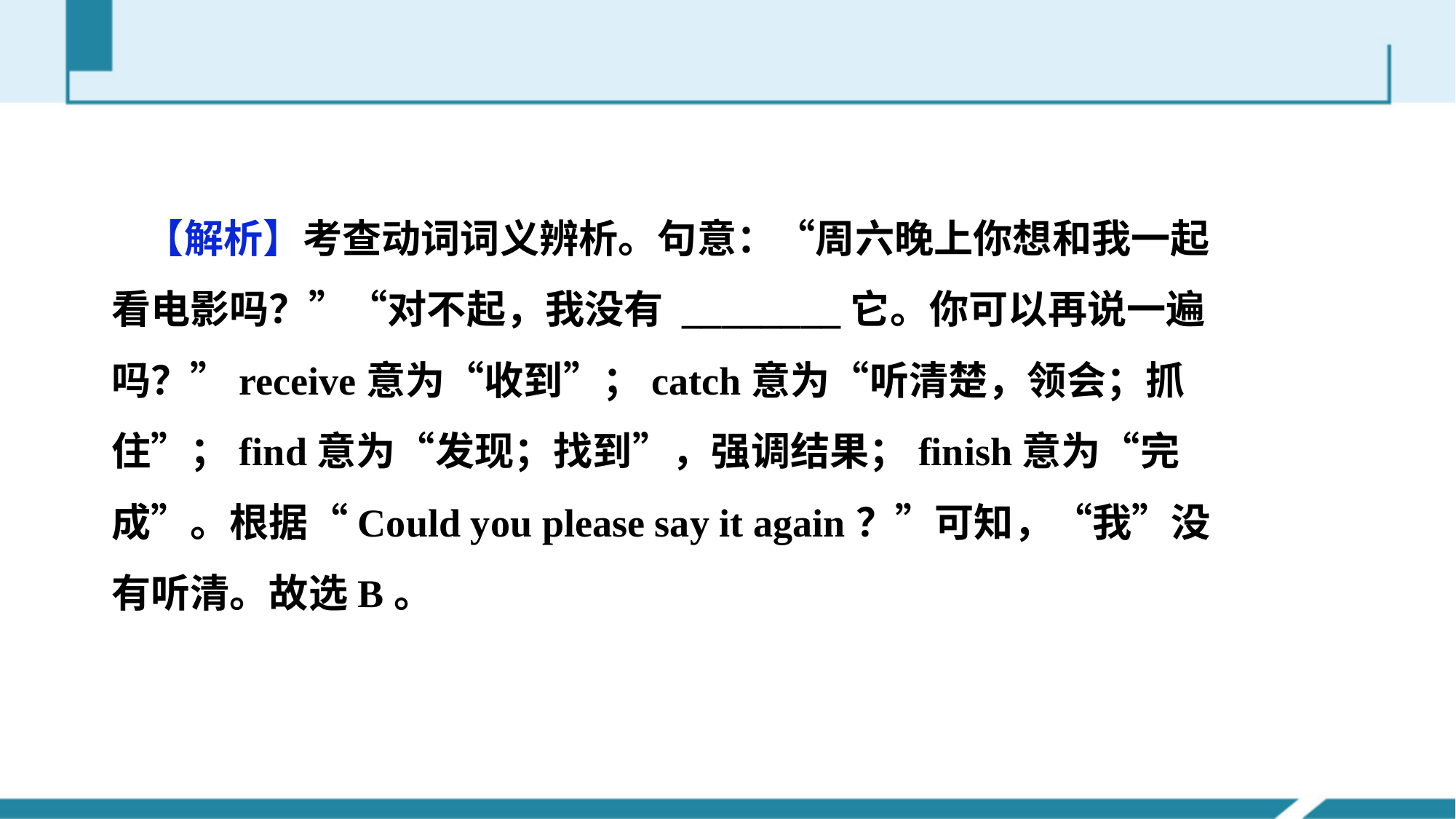

【解析】考查动词词义辨析。句意：“周六晚上你想和我一起看电影吗？”“对不起，我没有 ________它。你可以再说一遍吗？”receive意为“收到”；catch意为“听清楚，领会；抓住”；find意为“发现；找到”，强调结果；finish意为“完成”。根据“Could you please say it again？”可知，“我”没有听清。故选B。